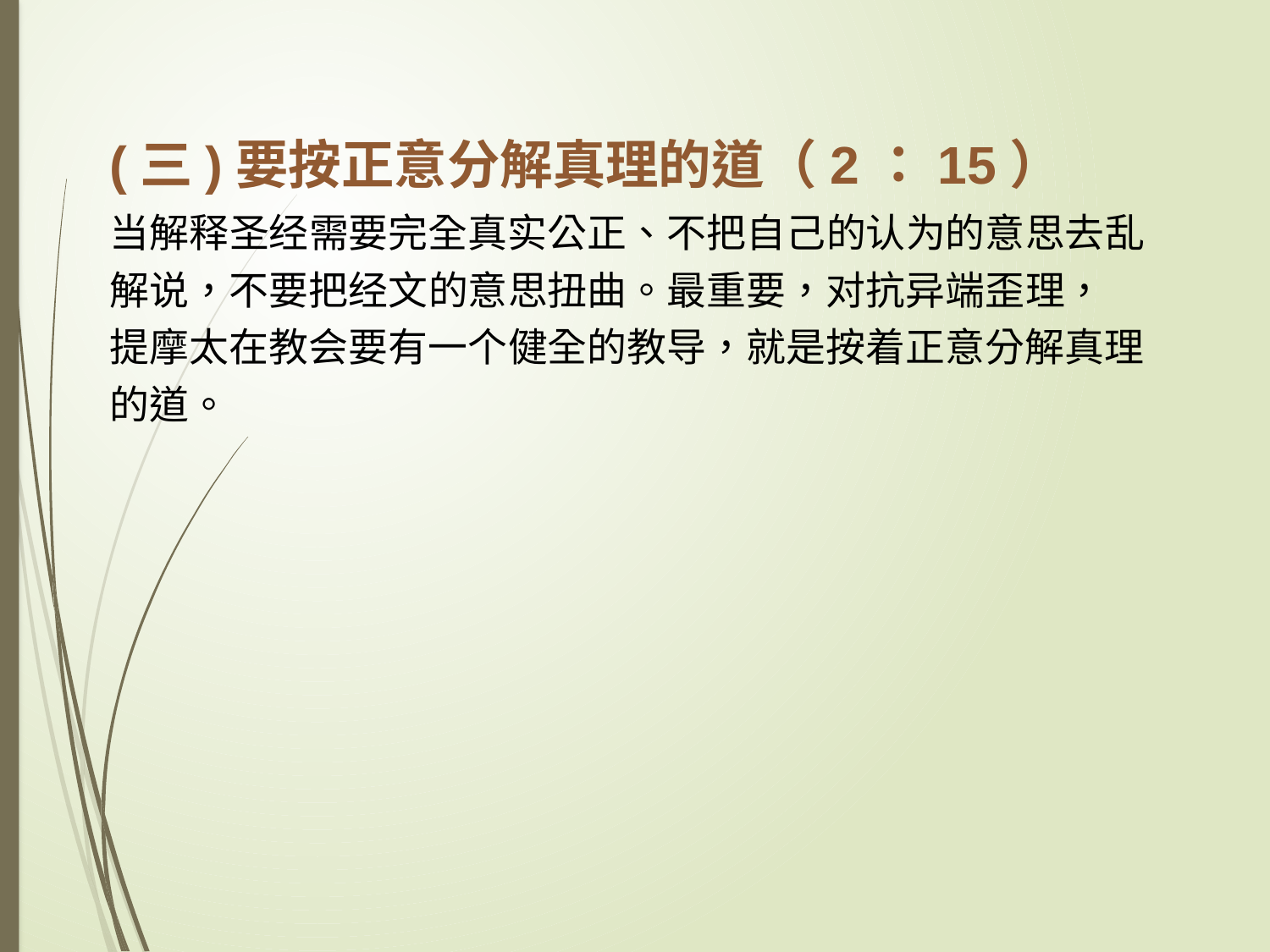

(三)要按正意分解真理的道（2：15）

当解释圣经需要完全真实公正、不把自己的认为的意思去乱解说，不要把经文的意思扭曲。最重要，对抗异端歪理，
提摩太在教会要有一个健全的教导，就是按着正意分解真理的道。